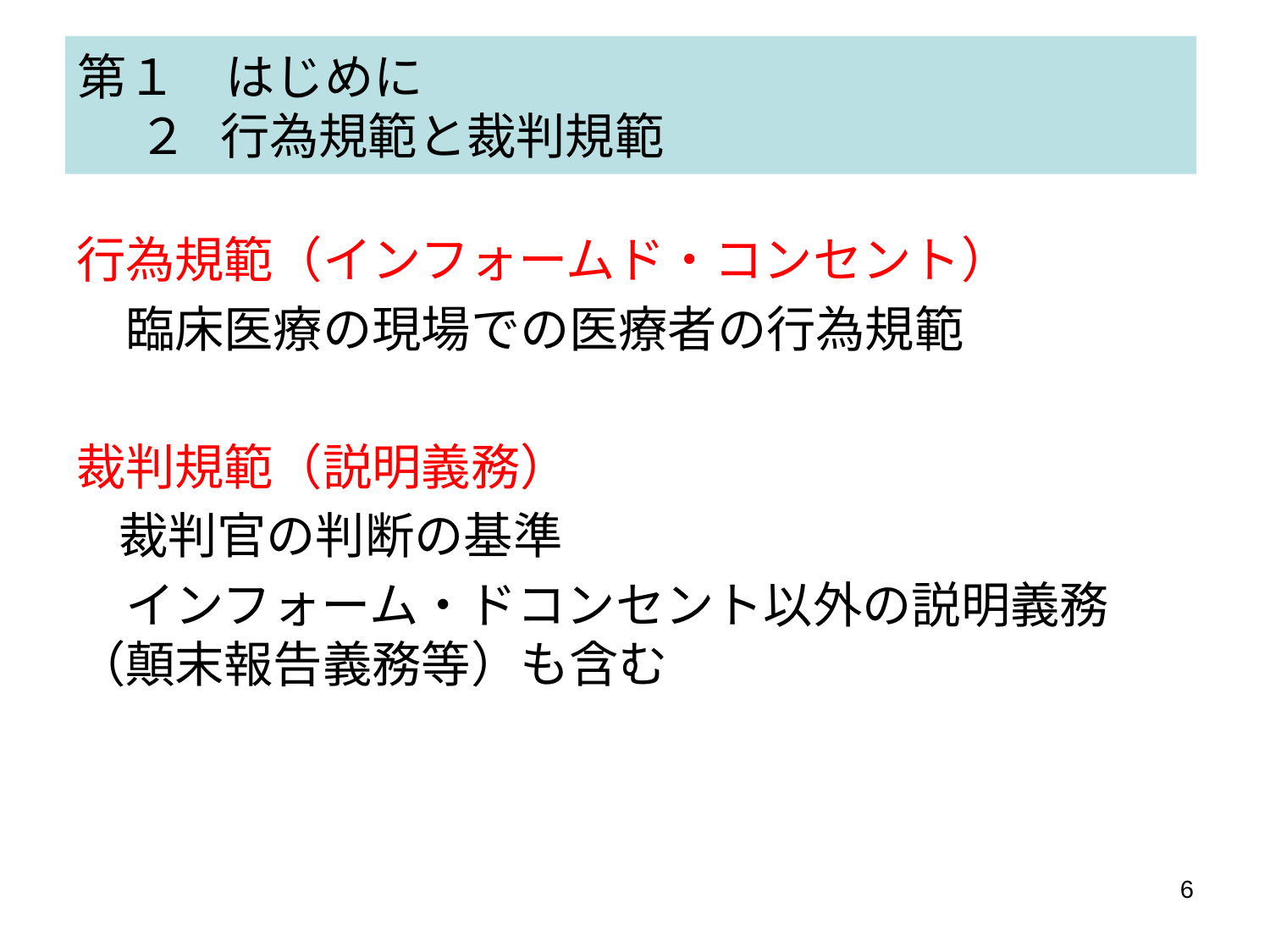

# 第１　はじめに 　 ２   行為規範と裁判規範
行為規範（インフォームド・コンセント）
　臨床医療の現場での医療者の行為規範

裁判規範（説明義務）
　裁判官の判断の基準
　インフォーム・ドコンセント以外の説明義務（顛末報告義務等）も含む

6